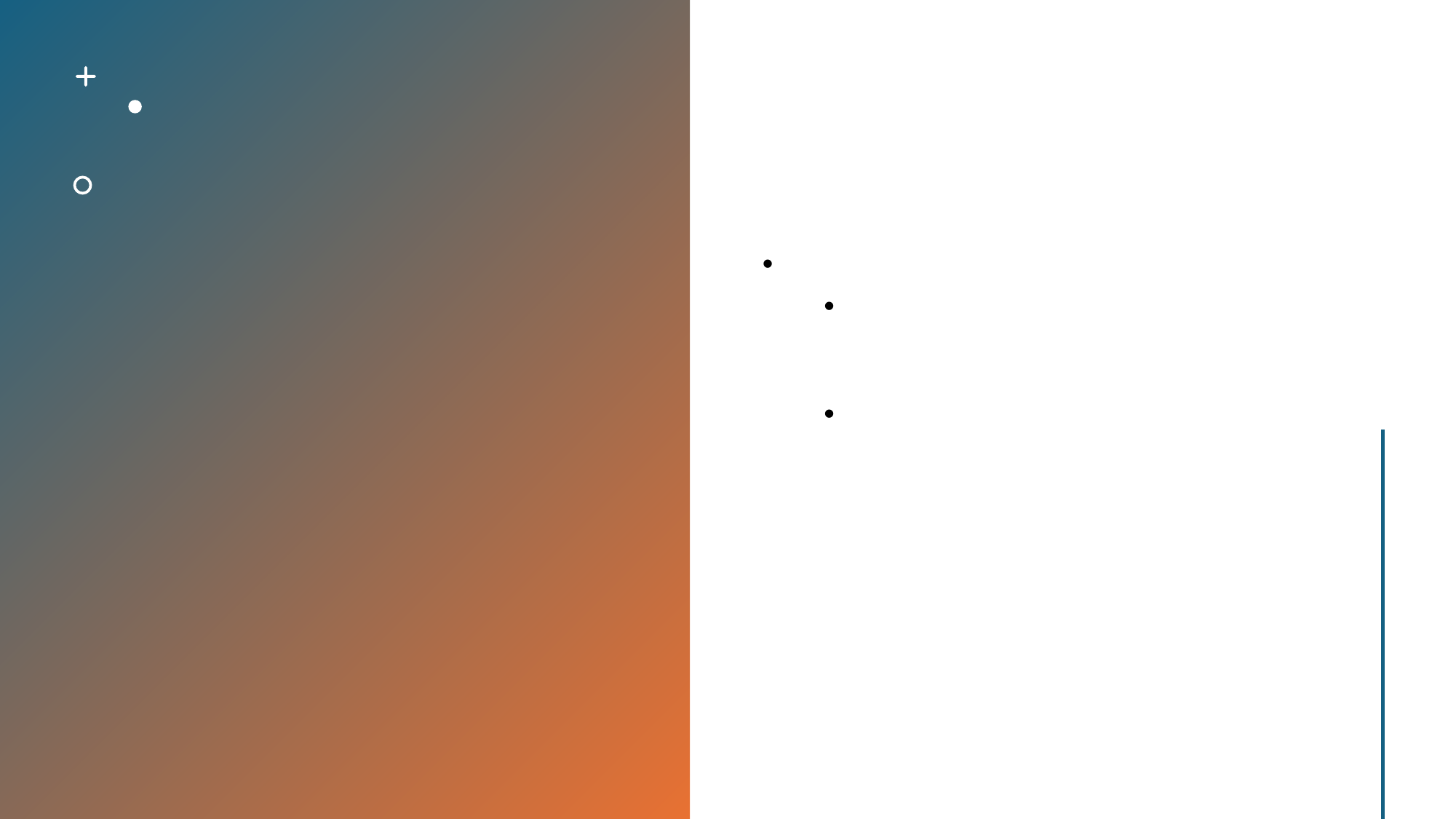

일본의 미래 전망과 도전 과제
일본은 인구 감소와 고령화, 경제 성장률의 둔화 등의 다양한 도전 과제를 직면하고 있습니다.
이러한 도전 과제에 대응하기 위해서는 혁신적인 정책과 새로운 발전 전략이 필요합니다.